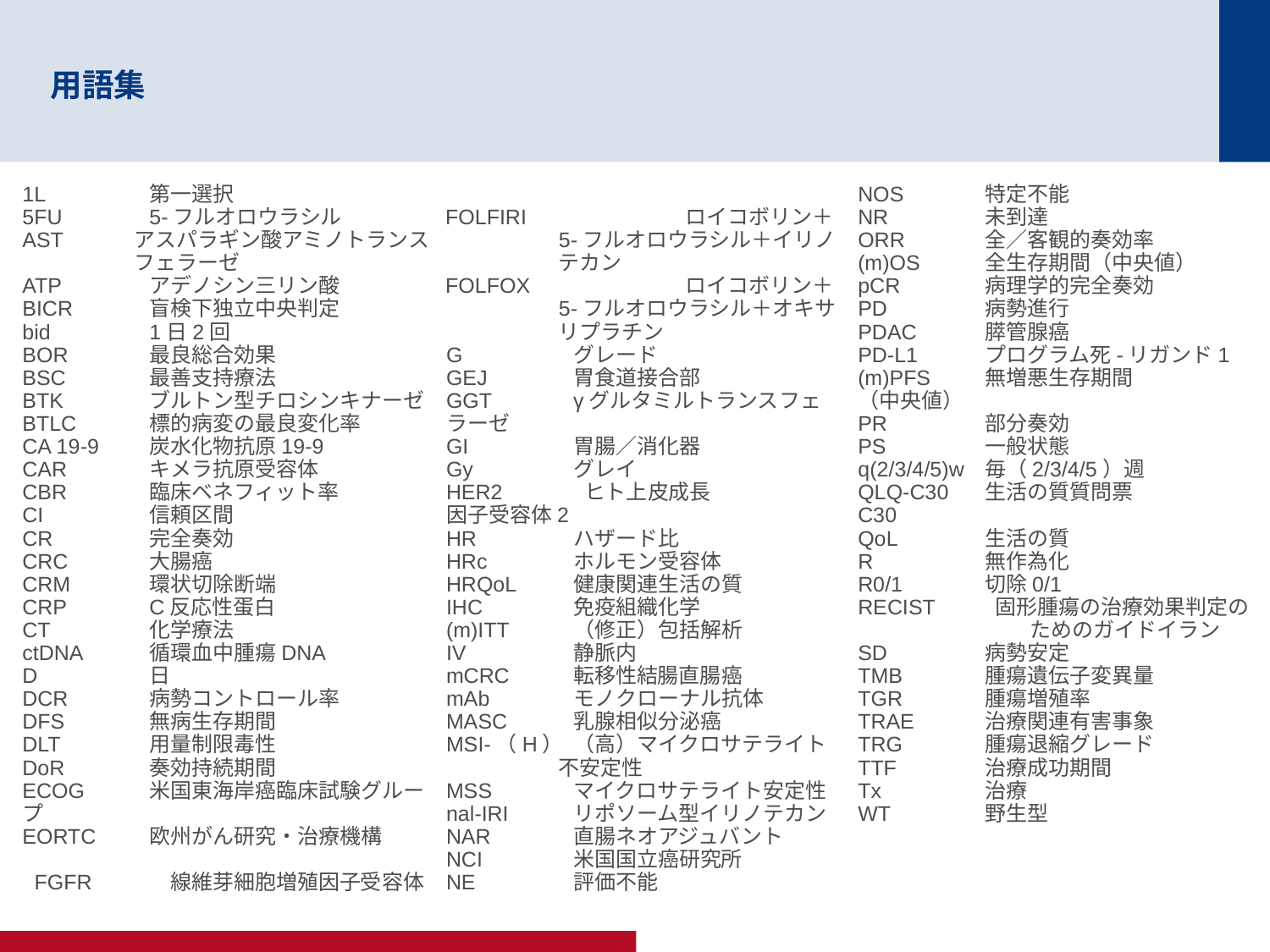

# 用語集
1L	第一選択
5FU	5-フルオロウラシル
AST	アスパラギン酸アミノトランスフェラーゼ
ATP	アデノシン三リン酸
BICR	盲検下独立中央判定
bid	1日2回
BOR	最良総合効果
BSC	最善支持療法
BTK	ブルトン型チロシンキナーゼ
BTLC	標的病変の最良変化率
CA 19-9	炭水化物抗原19-9
CAR	キメラ抗原受容体
CBR	臨床ベネフィット率
CI	信頼区間
CR	完全奏効
CRC	大腸癌
CRM	環状切除断端
CRP	C反応性蛋白
CT	化学療法
ctDNA	循環血中腫瘍DNA
D	日
DCR	病勢コントロール率
DFS	無病生存期間
DLT	用量制限毒性
DoR	奏効持続期間
ECOG	米国東海岸癌臨床試験グループ
EORTC	欧州がん研究・治療機構

FGFR	　線維芽細胞増殖因子受容体
FOLFIRI		ロイコボリン＋5-フルオロウラシル＋イリノテカン
FOLFOX		ロイコボリン＋5-フルオロウラシル＋オキサリプラチン
G	グレード
GEJ	胃食道接合部
GGT	γグルタミルトランスフェラーゼ
GI	胃腸／消化器
Gy	グレイ
HER2	 ヒト上皮成長	因子受容体2
HR	ハザード比
HRc	ホルモン受容体
HRQoL	健康関連生活の質
IHC	免疫組織化学
(m)ITT	（修正）包括解析
IV	静脈内
mCRC	転移性結腸直腸癌
mAb	モノクローナル抗体
MASC	乳腺相似分泌癌
MSI-（H）	（高）マイクロサテライト
不安定性
MSS	マイクロサテライト安定性
nal-IRI	リポソーム型イリノテカン
NAR	直腸ネオアジュバント
NCI	米国国立癌研究所
NE	評価不能
NOS	特定不能
NR	未到達
ORR	全／客観的奏効率
(m)OS	全生存期間（中央値）
pCR	病理学的完全奏効
PD	病勢進行
PDAC	膵管腺癌
PD-L1	プログラム死-リガンド1
(m)PFS	無増悪生存期間	（中央値）
PR	部分奏効
PS	一般状態
q(2/3/4/5)w	毎（2/3/4/5）週
QLQ-C30	生活の質質問票	C30
QoL	生活の質
R	無作為化
R0/1	切除0/1
RECIST	固形腫瘍の治療効果判定の　   ためのガイドイラン
SD	病勢安定
TMB	腫瘍遺伝子変異量
TGR	腫瘍増殖率
TRAE	治療関連有害事象
TRG	腫瘍退縮グレード
TTF	治療成功期間
Tx	治療
WT	野生型